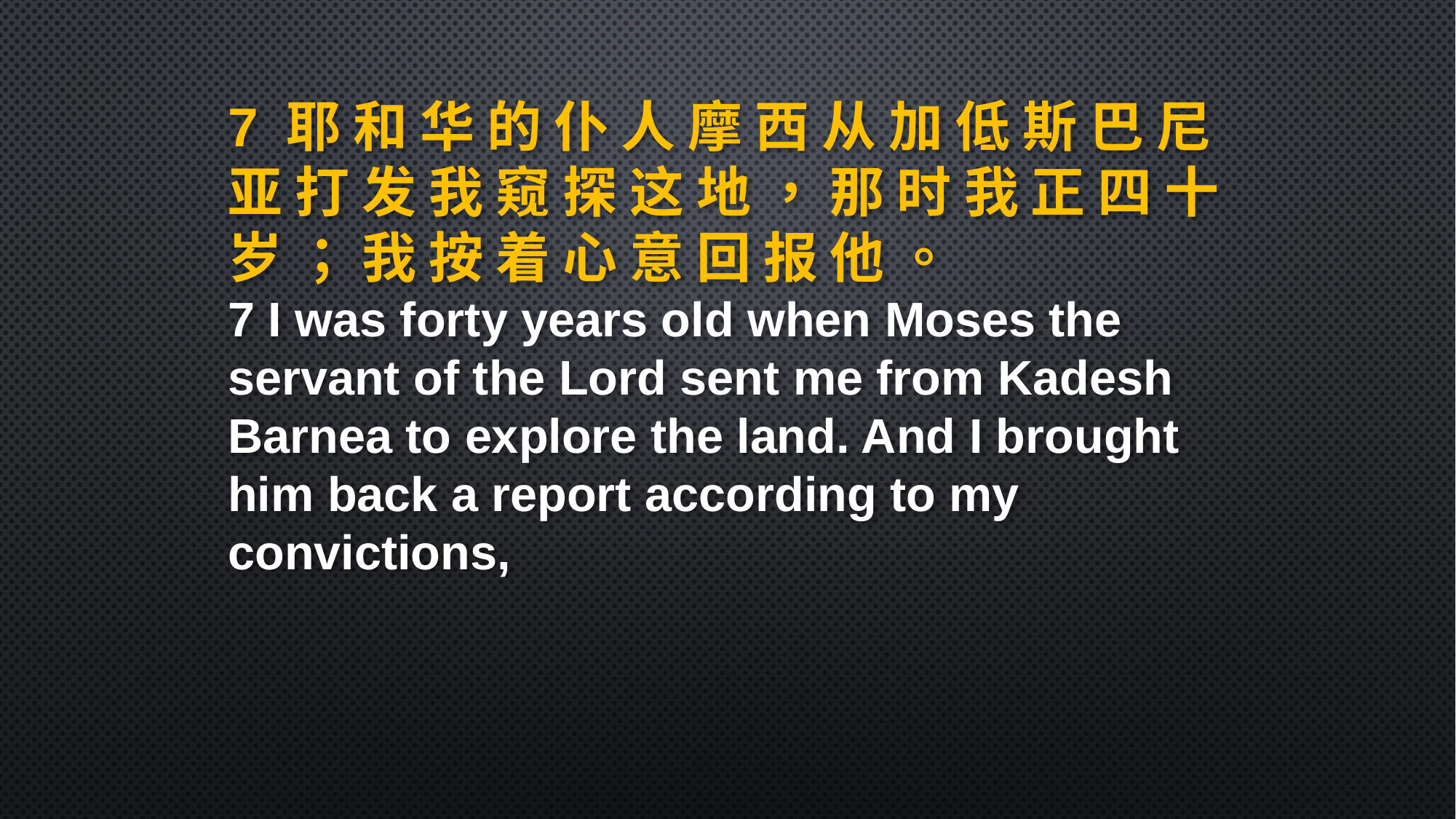

7 耶 和 华 的 仆 人 摩 西 从 加 低 斯 巴 尼 亚 打 发 我 窥 探 这 地 ， 那 时 我 正 四 十 岁 ； 我 按 着 心 意 回 报 他 。
7 I was forty years old when Moses the servant of the Lord sent me from Kadesh Barnea to explore the land. And I brought him back a report according to my convictions,